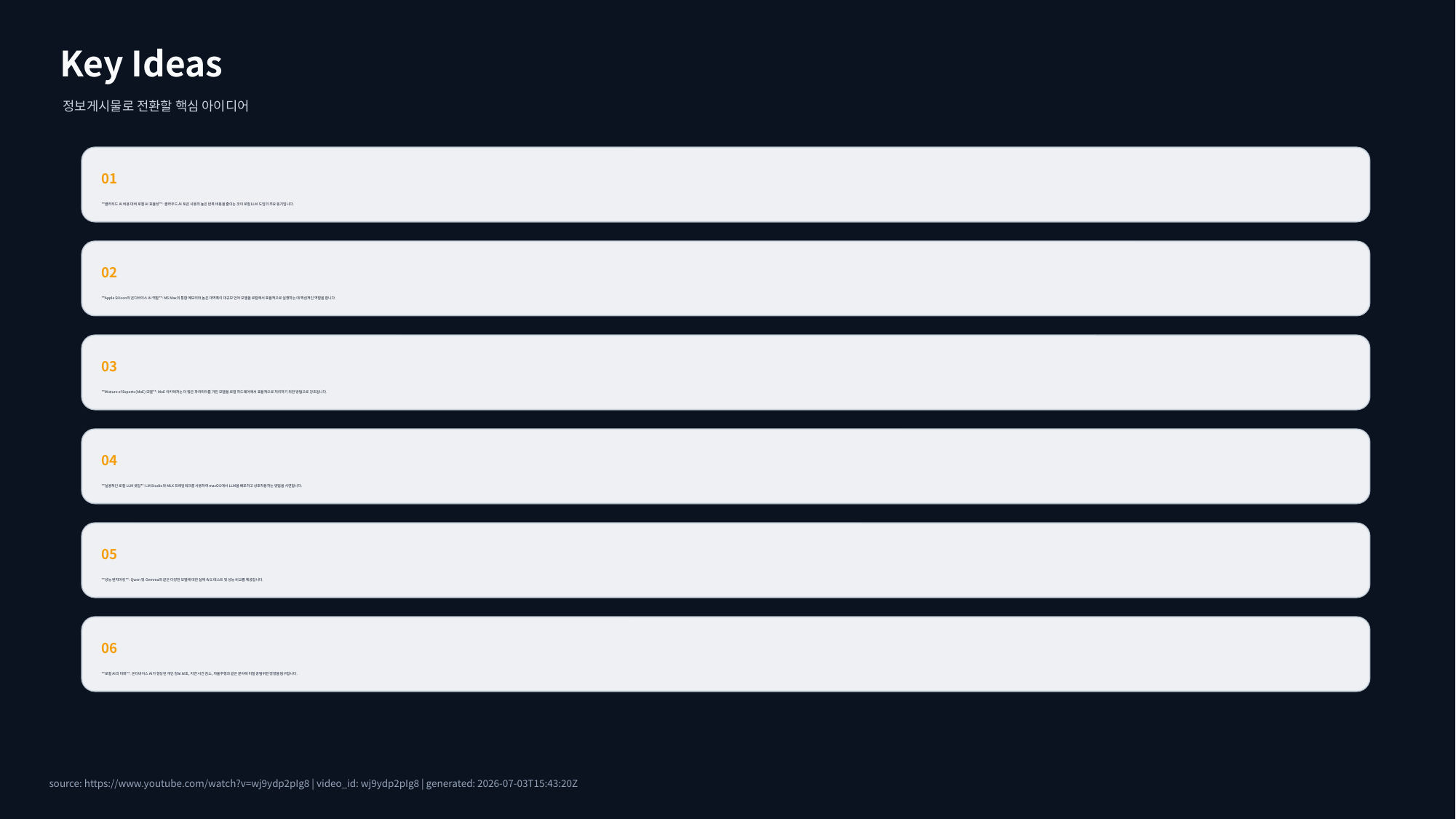

Key Ideas
정보게시물로 전환할 핵심 아이디어

01
**클라우드 AI 비용 대비 로컬 AI 효율성**: 클라우드 AI 토큰 사용의 높은 반복 비용을 줄이는 것이 로컬 LLM 도입의 주요 동기입니다.

02
**Apple Silicon의 온디바이스 AI 역할**: M5 Max의 통합 메모리와 높은 대역폭이 대규모 언어 모델을 로컬에서 효율적으로 실행하는 데 핵심적인 역할을 합니다.

03
**Mixture of Experts (MoE) 모델**: MoE 아키텍처는 더 많은 파라미터를 가진 모델을 로컬 하드웨어에서 효율적으로 처리하기 위한 방법으로 강조됩니다.

04
**실용적인 로컬 LLM 셋업**: LM Studio와 MLX 프레임워크를 사용하여 macOS에서 LLM을 배포하고 상호작용하는 방법을 시연합니다.

05
**성능 벤치마킹**: Qwen 및 Gemma와 같은 다양한 모델에 대한 실제 속도 테스트 및 성능 비교를 제공합니다.

06
**로컬 AI의 미래**: 온디바이스 AI가 향상된 개인 정보 보호, 지연 시간 감소, 자율주행과 같은 분야에 미칠 광범위한 영향을 탐구합니다.
source: https://www.youtube.com/watch?v=wj9ydp2pIg8 | video_id: wj9ydp2pIg8 | generated: 2026-07-03T15:43:20Z